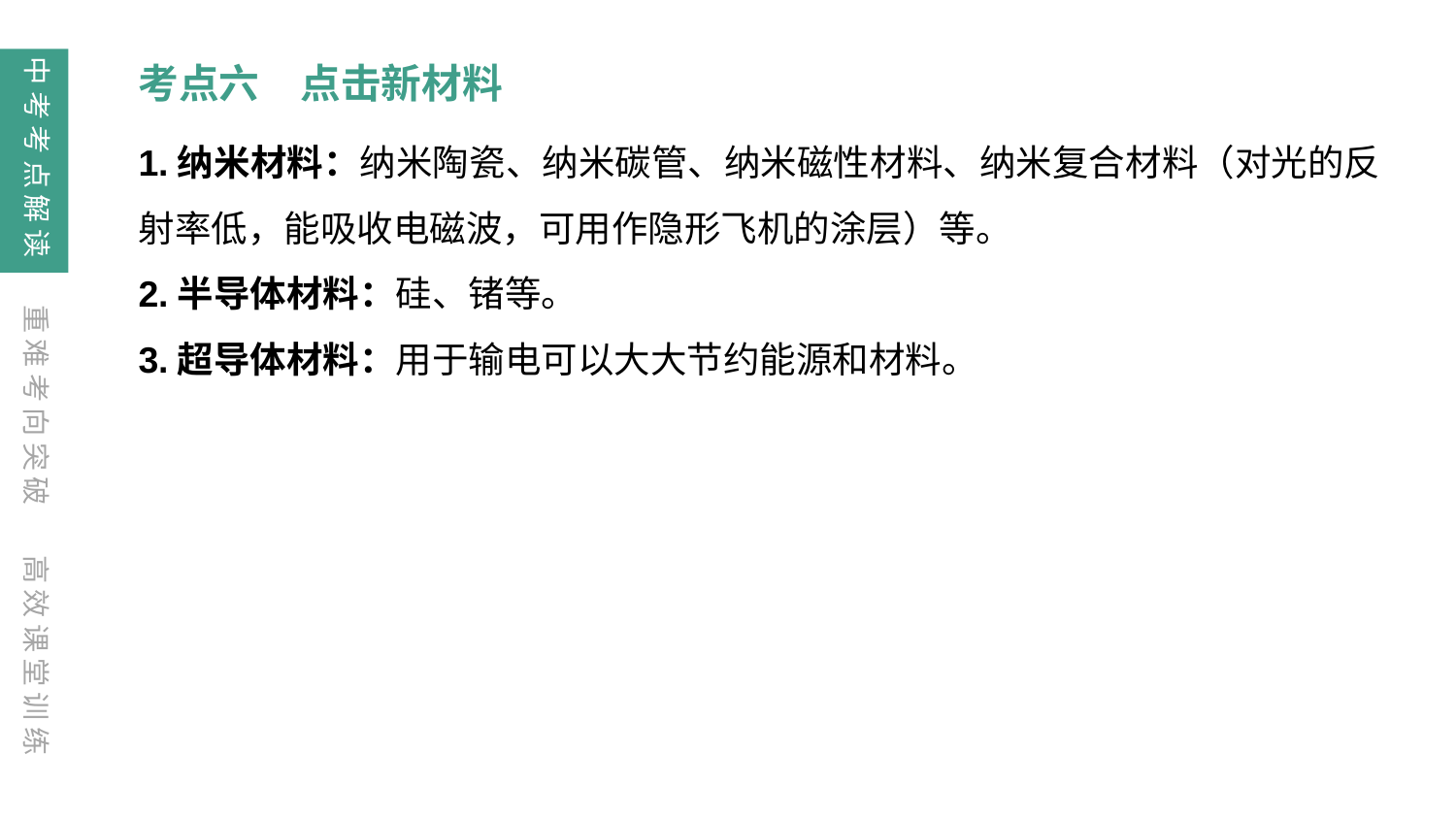

中考考点解读

考点六　点击新材料
1.纳米材料：纳米陶瓷、纳米碳管、纳米磁性材料、纳米复合材料（对光的反射率低，能吸收电磁波，可用作隐形飞机的涂层）等。
2.半导体材料：硅、锗等。
3.超导体材料：用于输电可以大大节约能源和材料。
重难考向突破
高效课堂训练